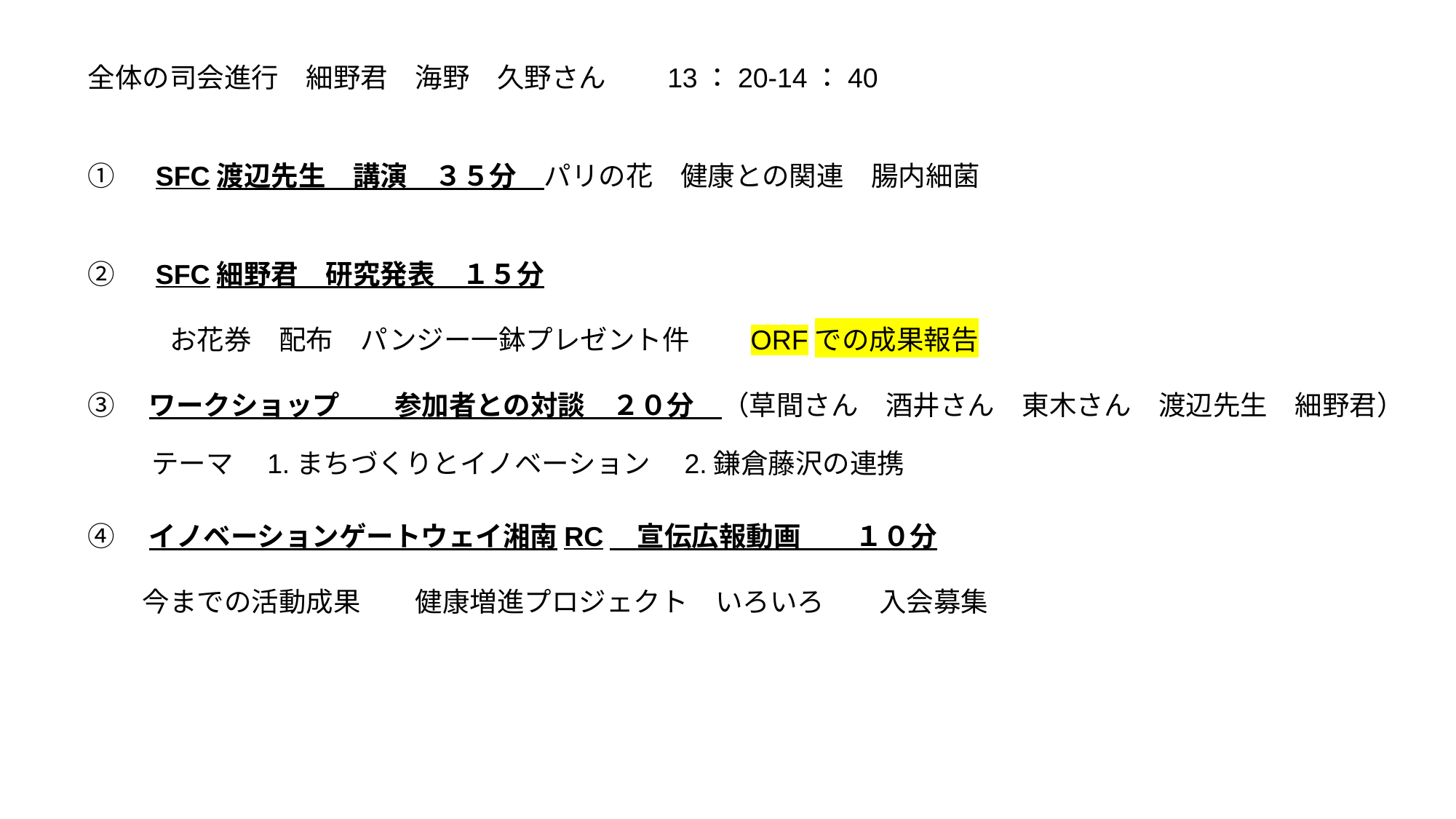

全体の司会進行　細野君　海野　久野さん　　13：20-14：40

①　SFC渡辺先生　講演　３５分　パリの花　健康との関連　腸内細菌

②　SFC細野君　研究発表　１５分

　　　お花券　配布　パンジー一鉢プレゼント件　　ORFでの成果報告

③　ワークショップ　　参加者との対談　２０分　（草間さん　酒井さん　東木さん　渡辺先生　細野君）

④　イノベーションゲートウェイ湘南RC　宣伝広報動画　　１０分

　　今までの活動成果　　健康増進プロジェクト　いろいろ　　入会募集
テーマ　1.まちづくりとイノベーション　2.鎌倉藤沢の連携